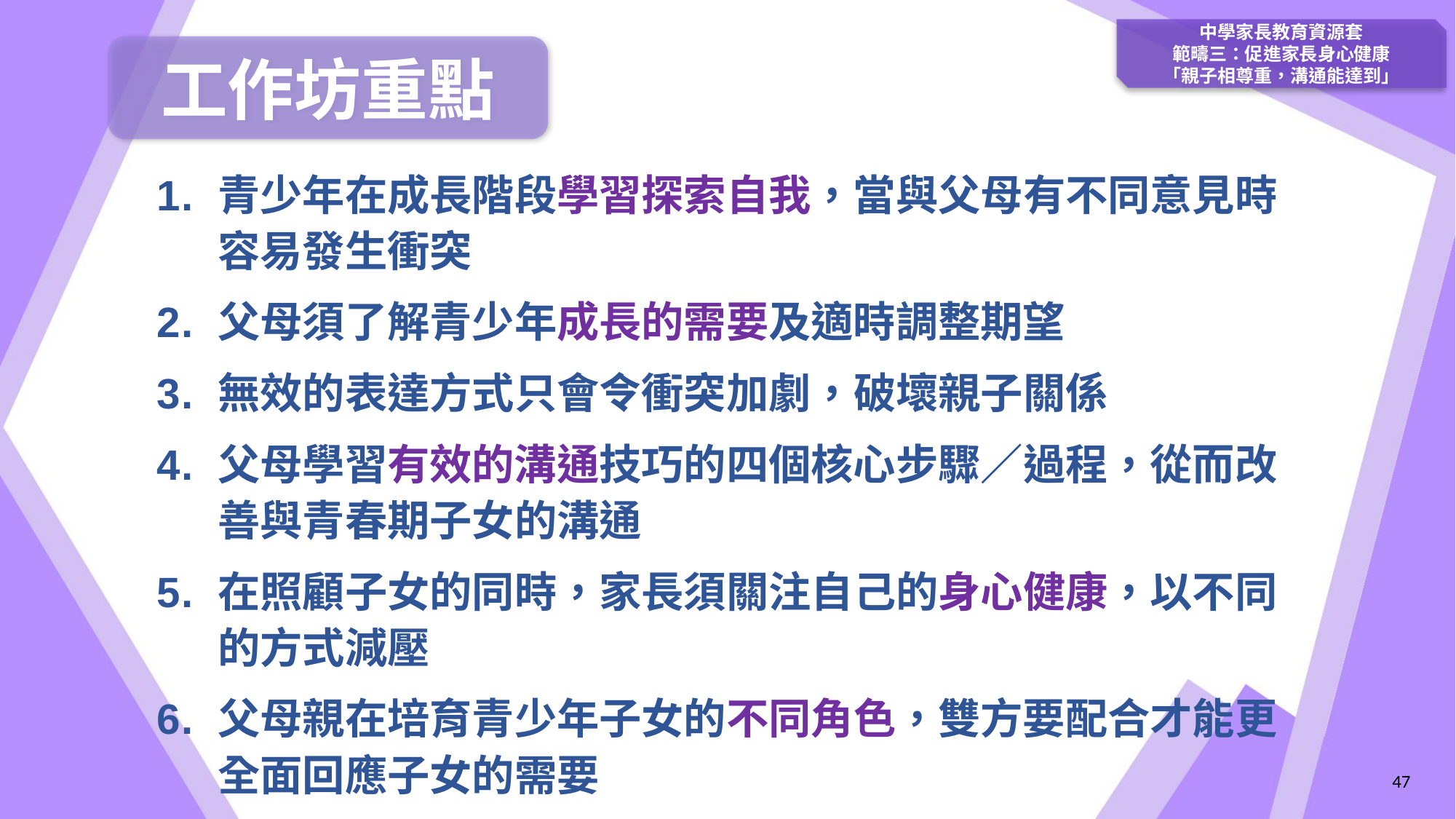

中學家長教育資源套
範疇三：促進家長身心健康
「親子相尊重，溝通能達到」
工作坊重點
青少年在成長階段學習探索自我，當與父母有不同意見時容易發生衝突
父母須了解青少年成長的需要及適時調整期望
無效的表達方式只會令衝突加劇，破壞親子關係
父母學習有效的溝通技巧的四個核心步驟／過程，從而改善與青春期子女的溝通
在照顧子女的同時，家長須關注自己的身心健康，以不同的方式減壓
父母親在培育青少年子女的不同角色，雙方要配合才能更全面回應子女的需要

47